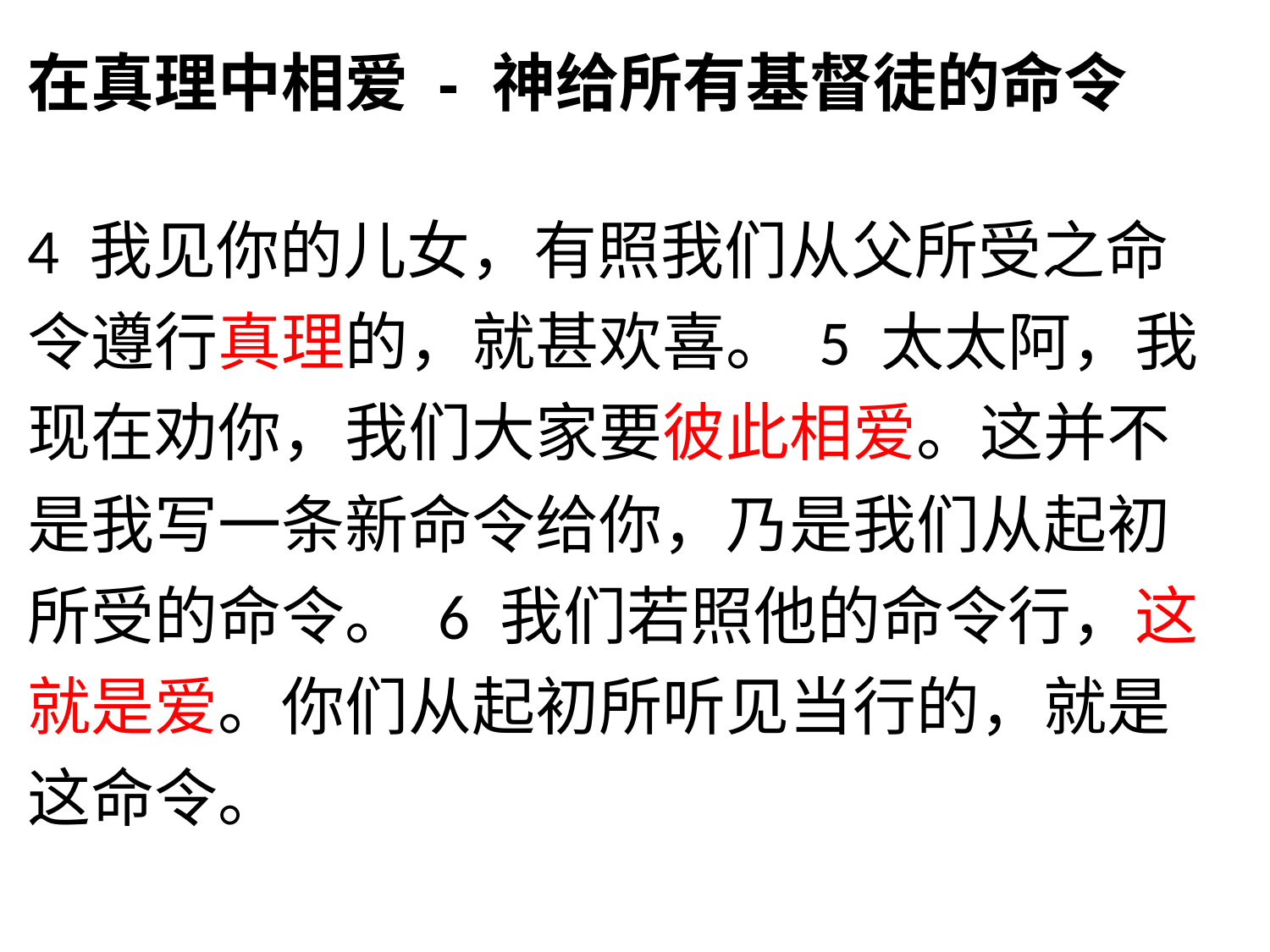

在真理中相爱 - 神给所有基督徒的命令

4 我见你的儿女，有照我们从父所受之命令遵行真理的，就甚欢喜。 5 太太阿，我现在劝你，我们大家要彼此相爱。这并不是我写一条新命令给你，乃是我们从起初所受的命令。 6 我们若照他的命令行，这就是爱。你们从起初所听见当行的，就是这命令。